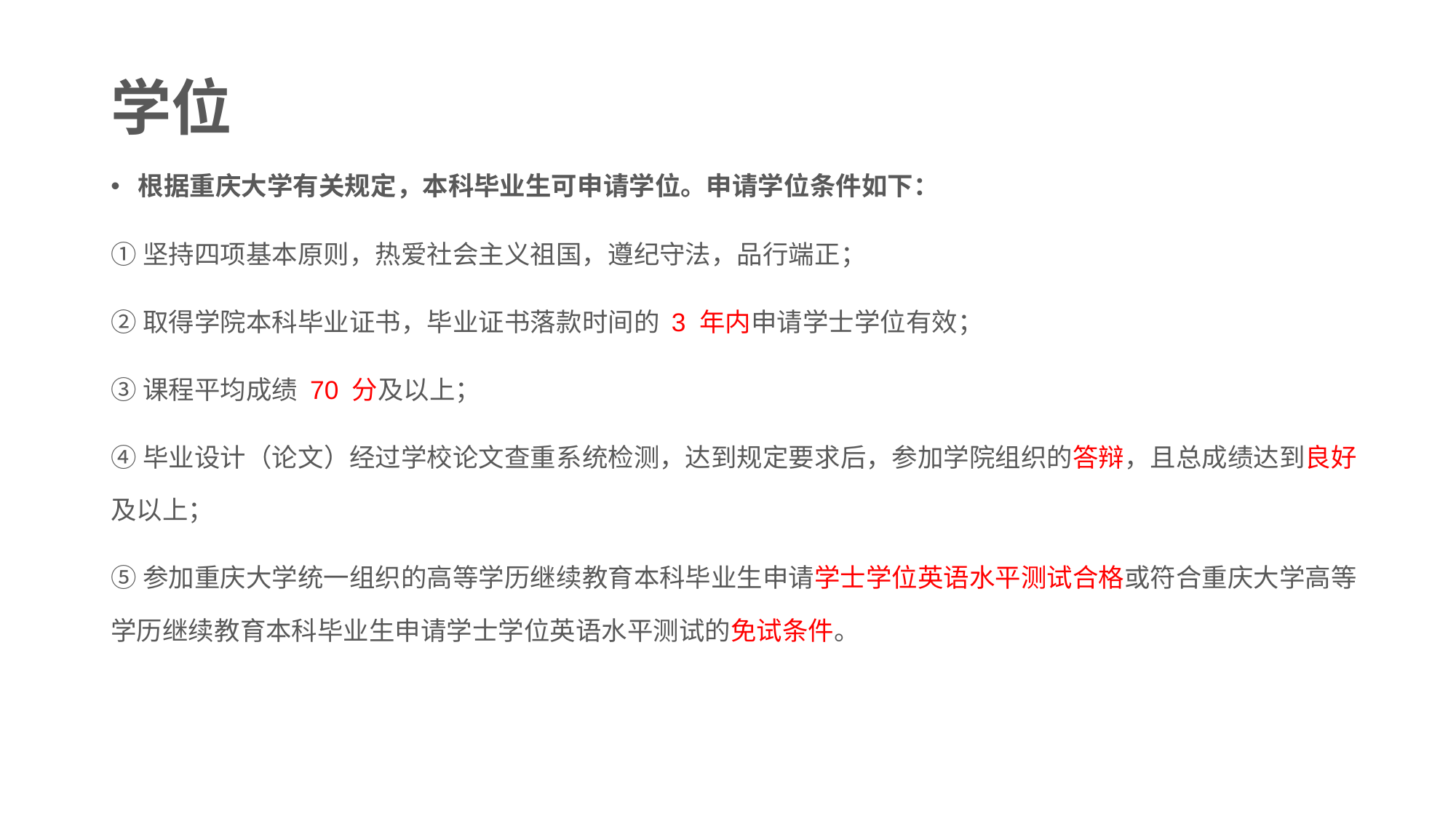

# 学位
根据重庆大学有关规定，本科毕业生可申请学位。申请学位条件如下：
①坚持四项基本原则，热爱社会主义祖国，遵纪守法，品行端正；
②取得学院本科毕业证书，毕业证书落款时间的 3 年内申请学士学位有效；
③课程平均成绩 70 分及以上；
④毕业设计（论文）经过学校论文查重系统检测，达到规定要求后，参加学院组织的答辩，且总成绩达到良好及以上；
⑤参加重庆大学统一组织的高等学历继续教育本科毕业生申请学士学位英语水平测试合格或符合重庆大学高等学历继续教育本科毕业生申请学士学位英语水平测试的免试条件。